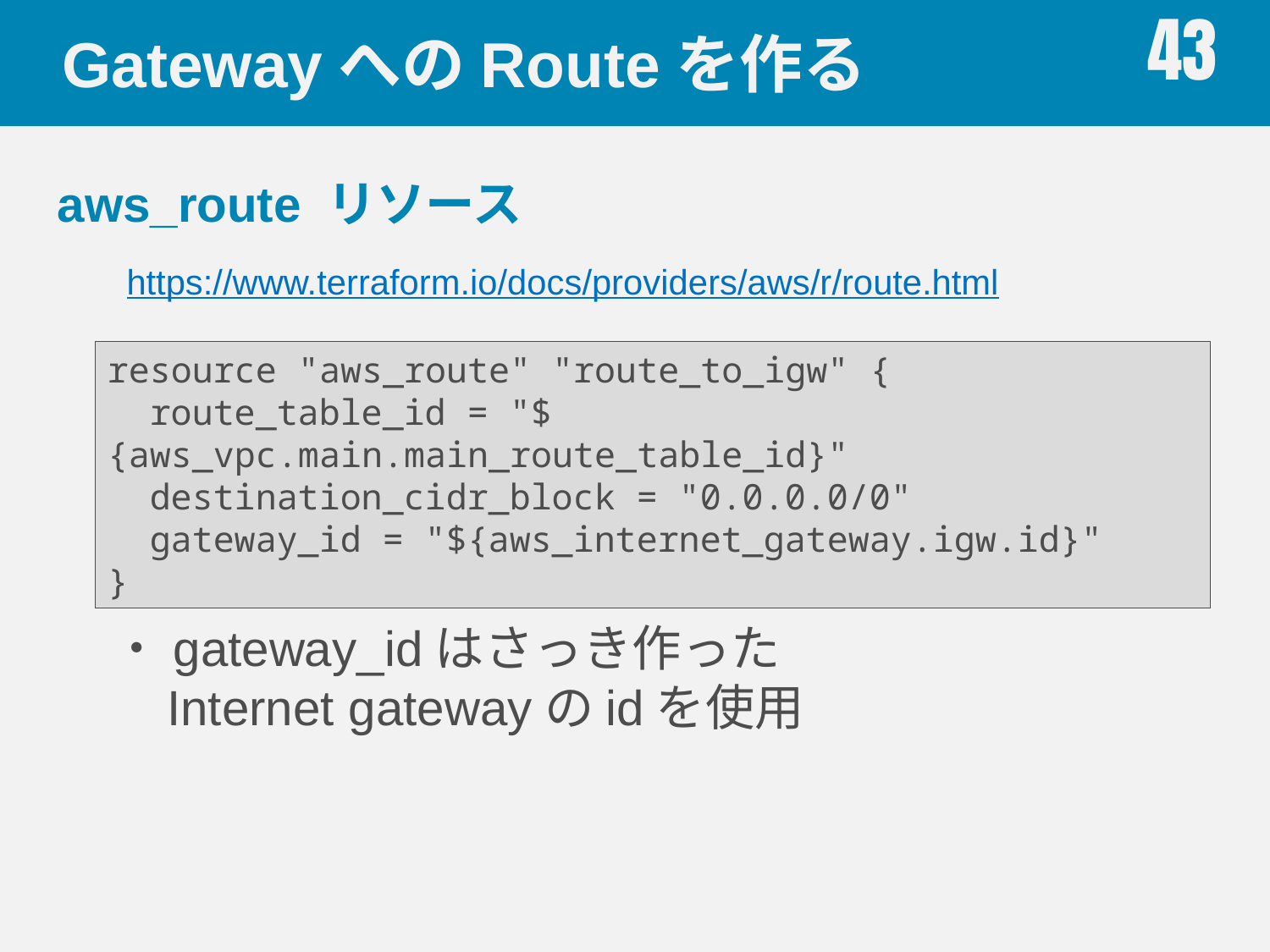

# GatewayへのRouteを作る
 43
aws_route リソース
https://www.terraform.io/docs/providers/aws/r/route.html
resource "aws_route" "route_to_igw" {
  route_table_id = "${aws_vpc.main.main_route_table_id}"
  destination_cidr_block = "0.0.0.0/0"
  gateway_id = "${aws_internet_gateway.igw.id}"
}
・gateway_idはさっき作った
    Internet gatewayのidを使用